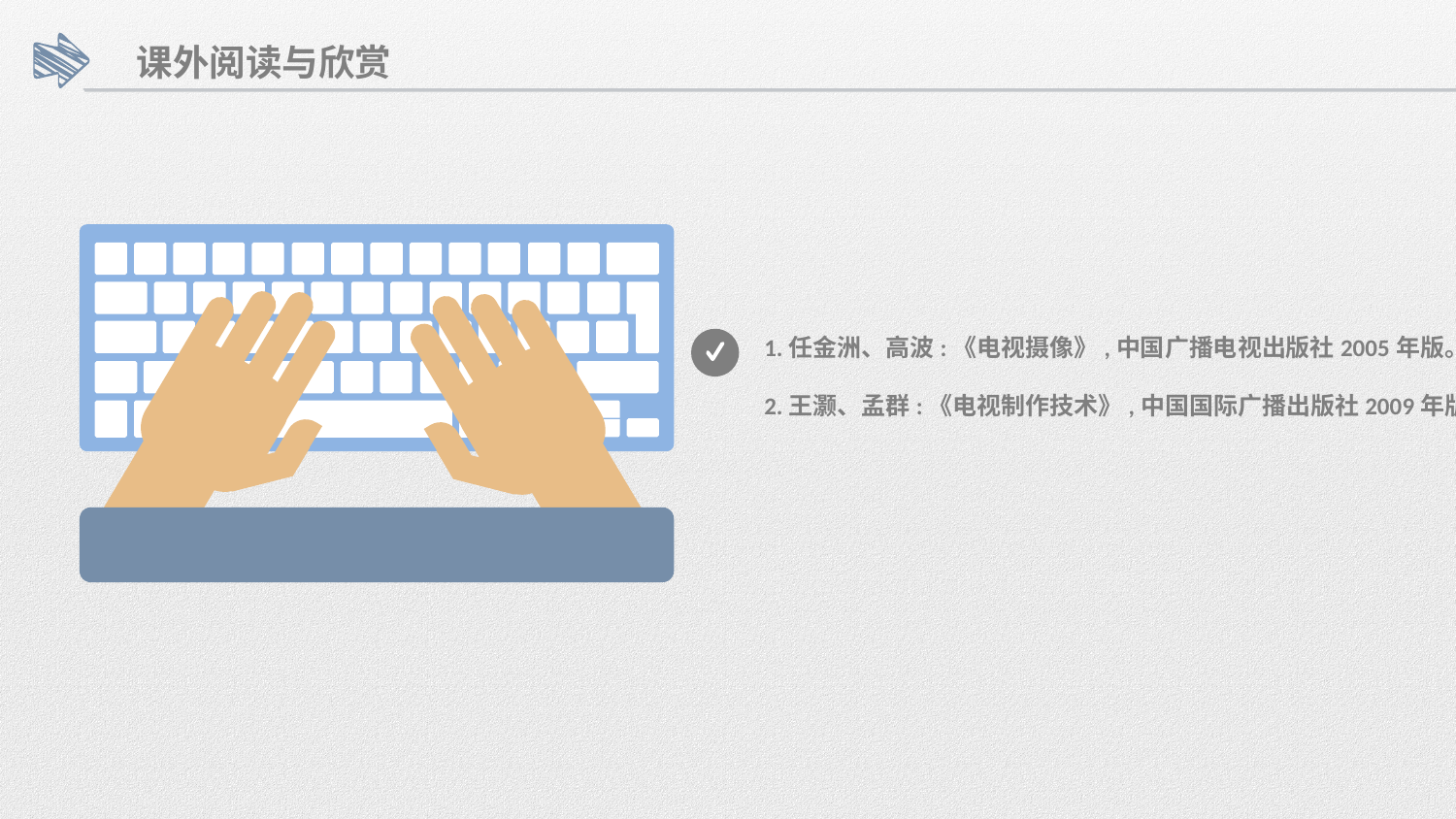

课外阅读与欣赏
1.任金洲、高波:《电视摄像》,中国广播电视出版社2005年版。
2.王灏、孟群:《电视制作技术》,中国国际广播出版社2009年版。

标题文本预设